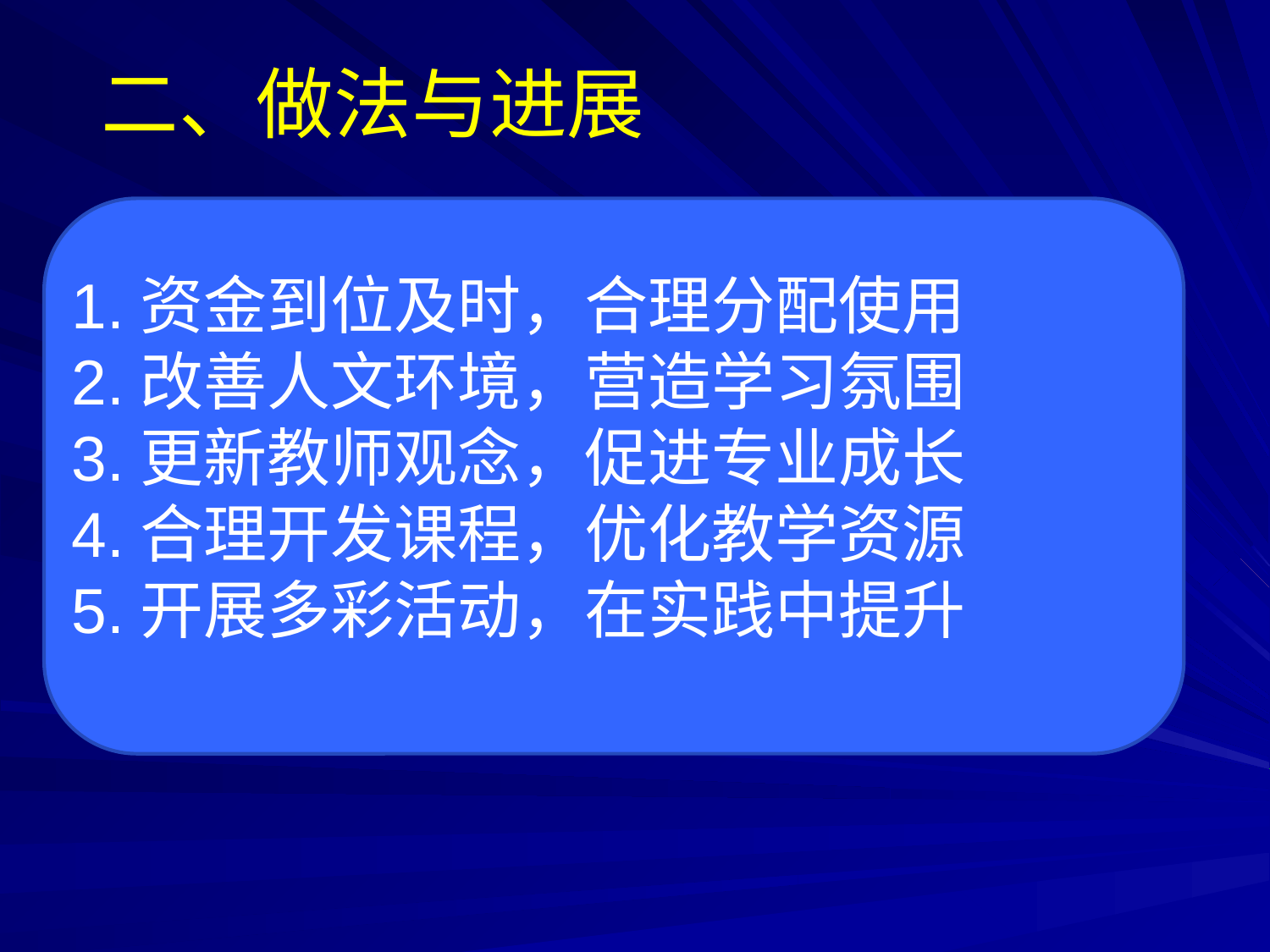

二、做法与进展

1.资金到位及时，合理分配使用
2.改善人文环境，营造学习氛围
3.更新教师观念，促进专业成长
4.合理开发课程，优化教学资源
5.开展多彩活动，在实践中提升